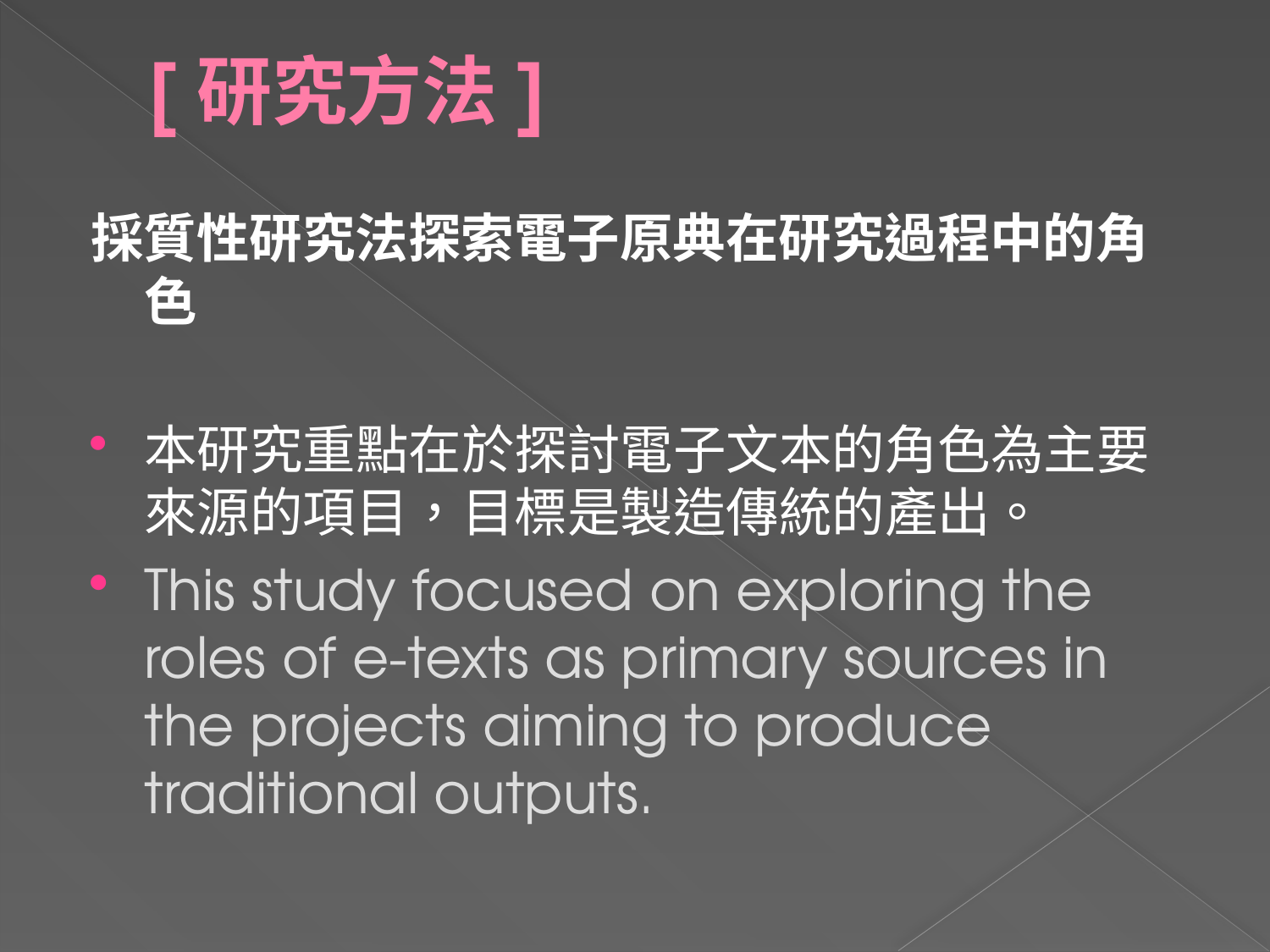

# [研究方法]
採質性研究法探索電子原典在研究過程中的角色

本研究重點在於探討電子文本的角色為主要來源的項目，目標是製造傳統的產出。
This study focused on exploring the roles of e-texts as primary sources in the projects aiming to produce traditional outputs.